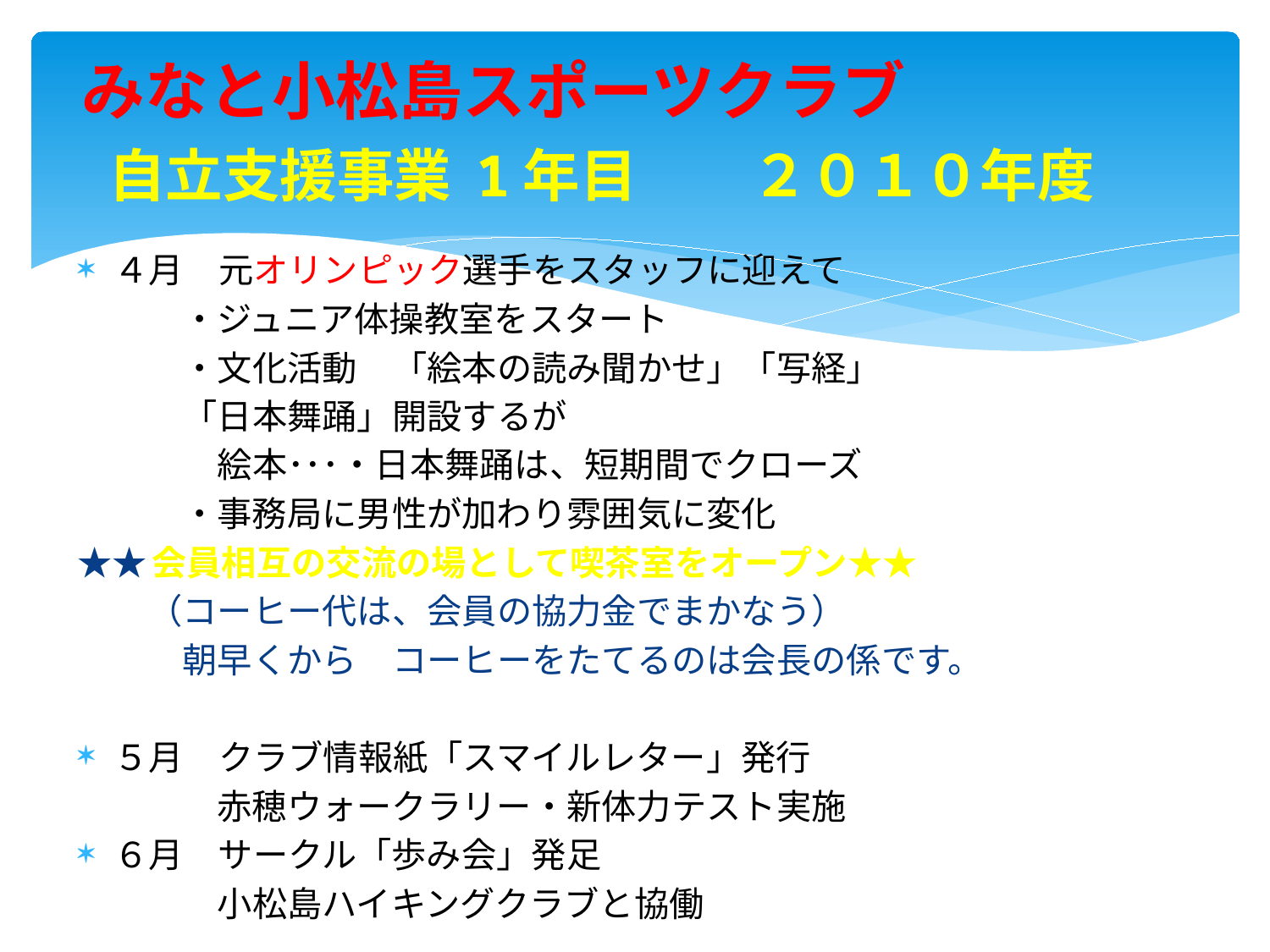

# みなと小松島スポーツクラブ　　　　　自立支援事業 1年目　　２０１０年度

４月　元オリンピック選手をスタッフに迎えて
　　　・ジュニア体操教室をスタート
　　　・文化活動　「絵本の読み聞かせ」「写経」
　　　「日本舞踊」開設するが
　　　　絵本･･･・日本舞踊は、短期間でクローズ
　　　・事務局に男性が加わり雰囲気に変化
★★会員相互の交流の場として喫茶室をオープン★★
　　（コーヒー代は、会員の協力金でまかなう）
　　　朝早くから　コーヒーをたてるのは会長の係です。

５月　クラブ情報紙「スマイルレター」発行
　　　　赤穂ウォークラリー・新体力テスト実施
６月　サークル「歩み会」発足
　　　　小松島ハイキングクラブと協働